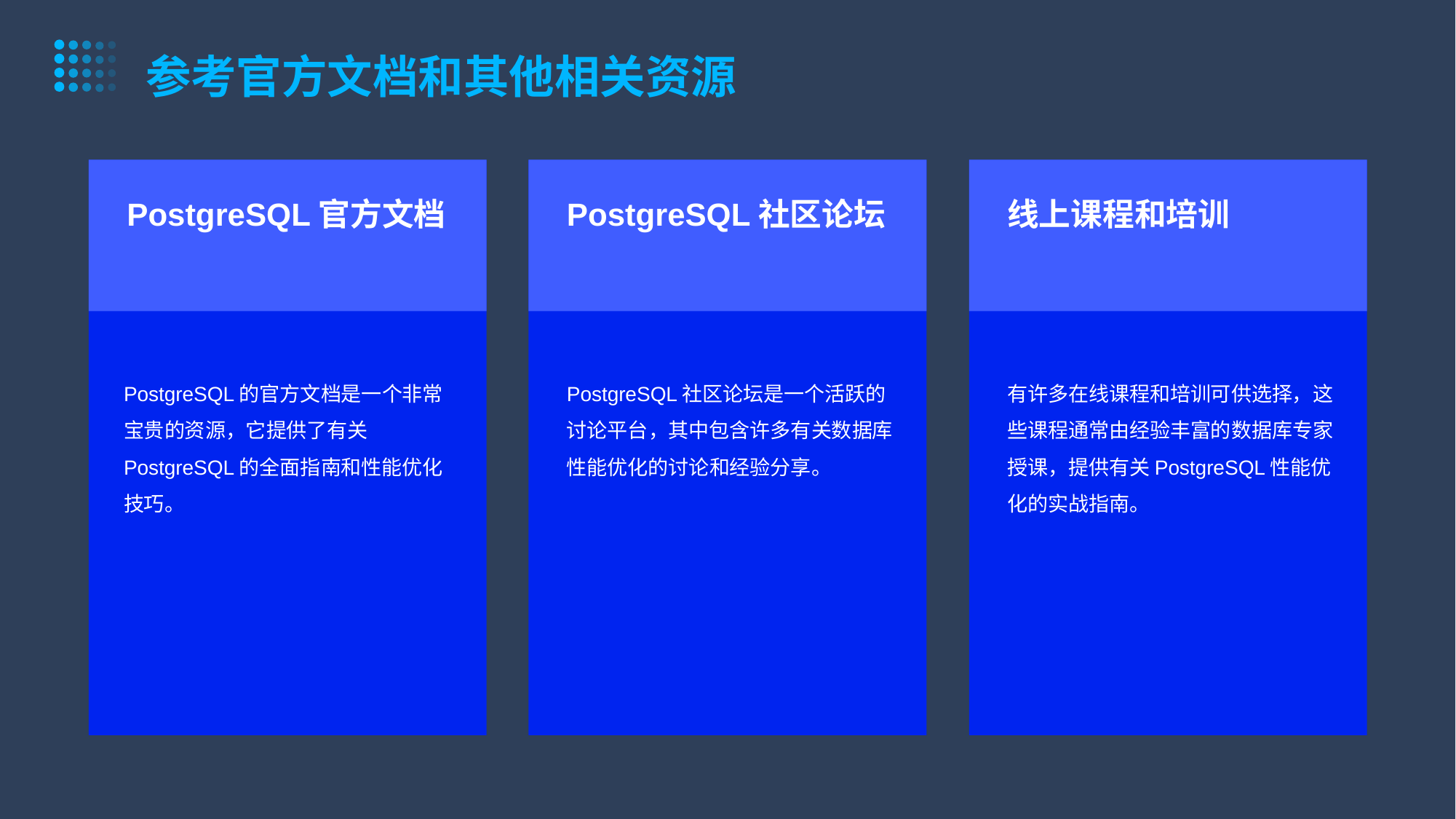

参考官方文档和其他相关资源

PostgreSQL官方文档
PostgreSQL社区论坛
线上课程和培训
PostgreSQL的官方文档是一个非常宝贵的资源，它提供了有关PostgreSQL的全面指南和性能优化技巧。
PostgreSQL社区论坛是一个活跃的讨论平台，其中包含许多有关数据库性能优化的讨论和经验分享。
有许多在线课程和培训可供选择，这些课程通常由经验丰富的数据库专家授课，提供有关PostgreSQL性能优化的实战指南。